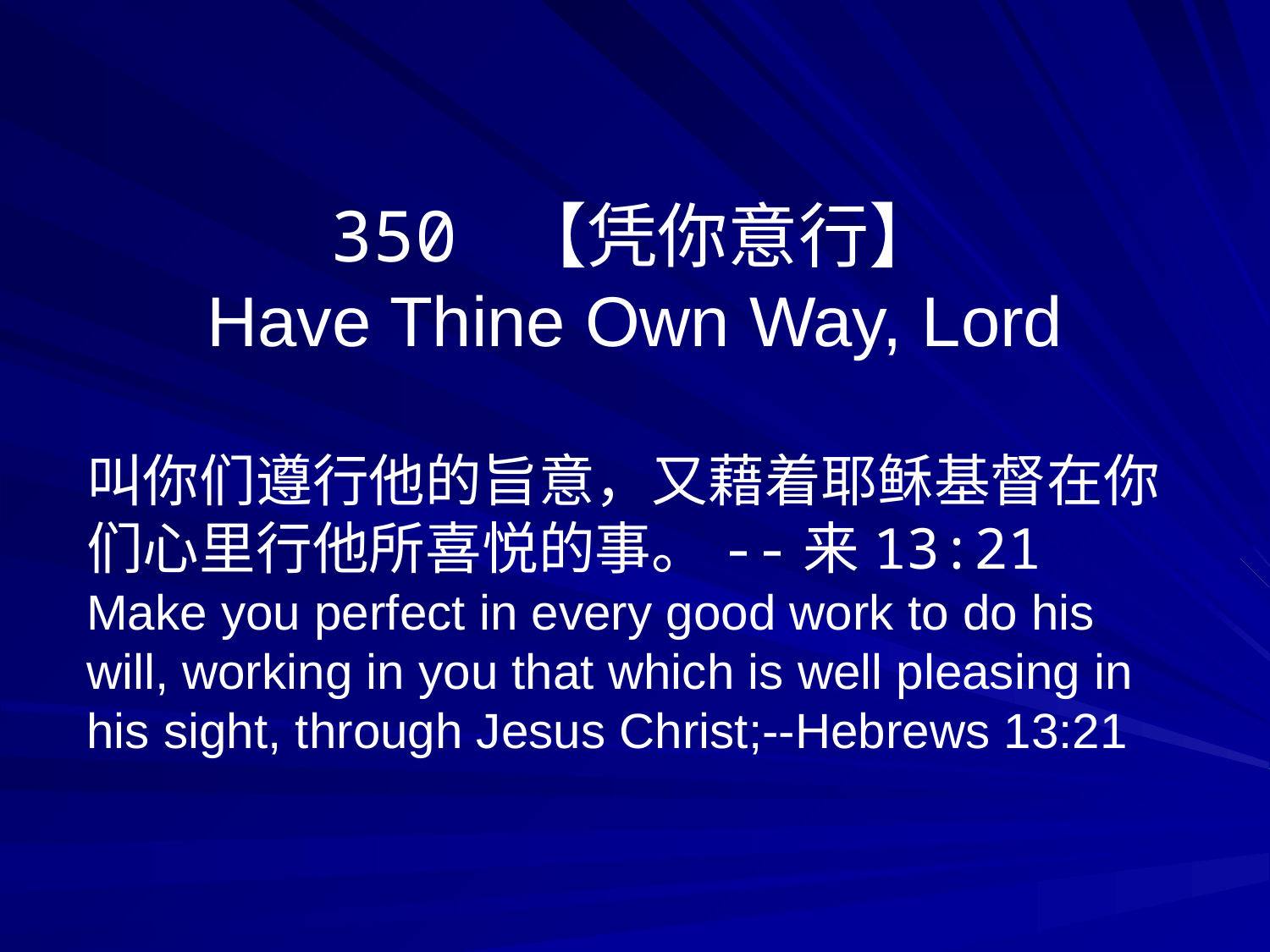

350 【凭你意行】
Have Thine Own Way, Lord

叫你们遵行他的旨意，又藉着耶稣基督在你们心里行他所喜悦的事。--来13:21
Make you perfect in every good work to do his will, working in you that which is well pleasing in his sight, through Jesus Christ;--Hebrews 13:21